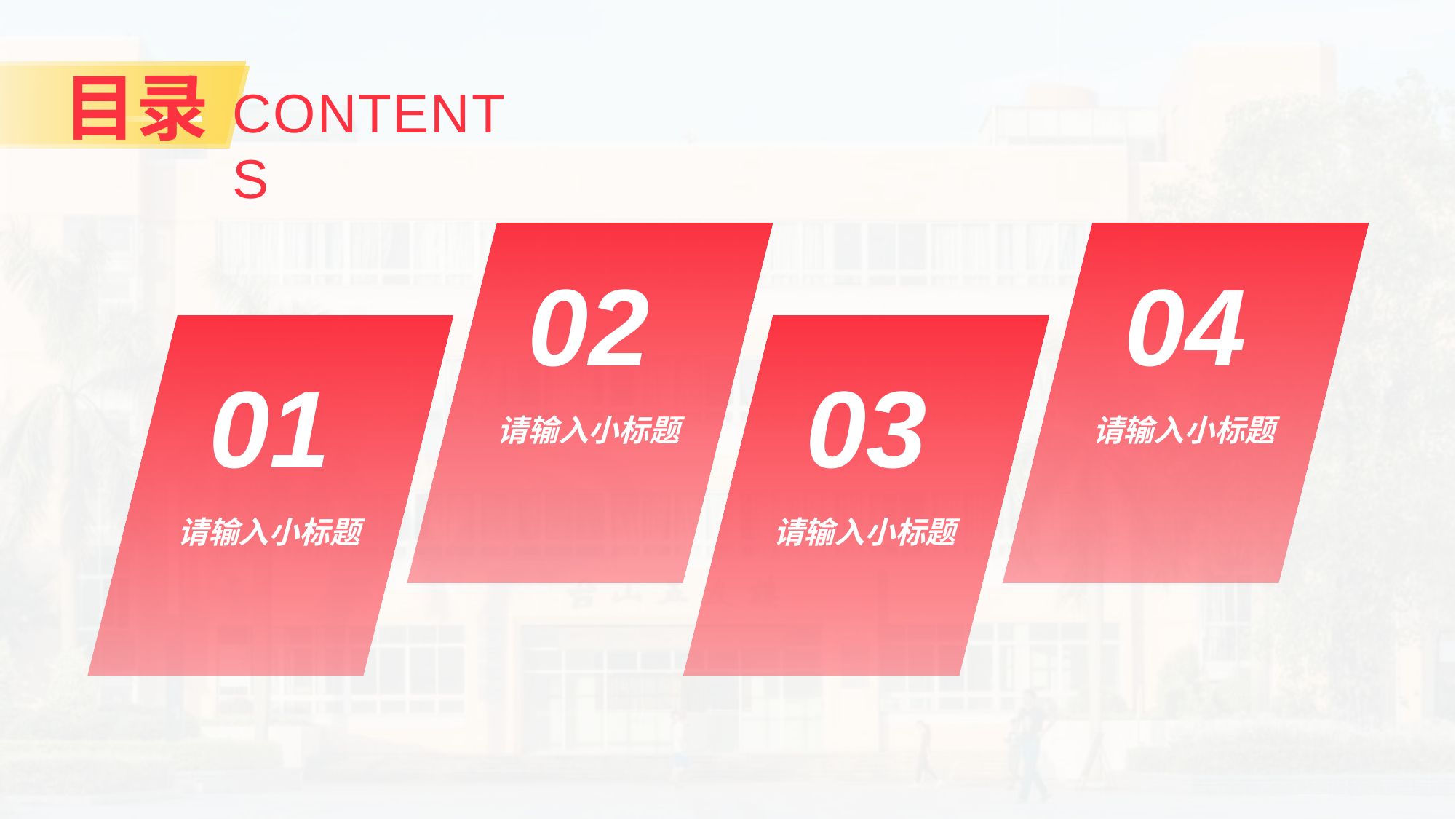

02
04
01
03
请输入小标题
请输入小标题
请输入小标题
请输入小标题